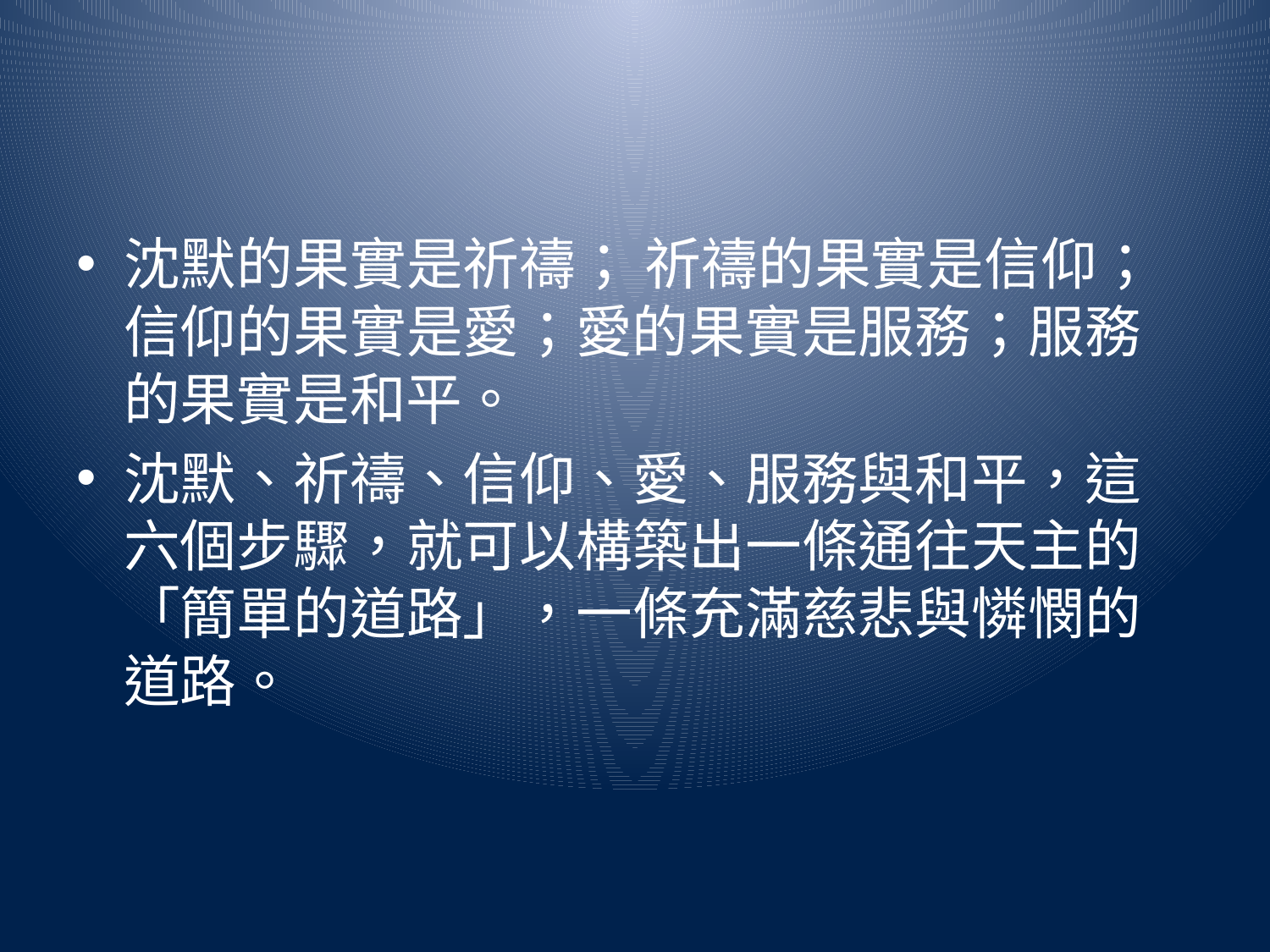

#
沈默的果實是祈禱； 祈禱的果實是信仰；信仰的果實是愛；愛的果實是服務；服務的果實是和平。
沈默、祈禱、信仰、愛、服務與和平，這六個步驟，就可以構築出一條通往天主的「簡單的道路」，一條充滿慈悲與憐憫的道路。